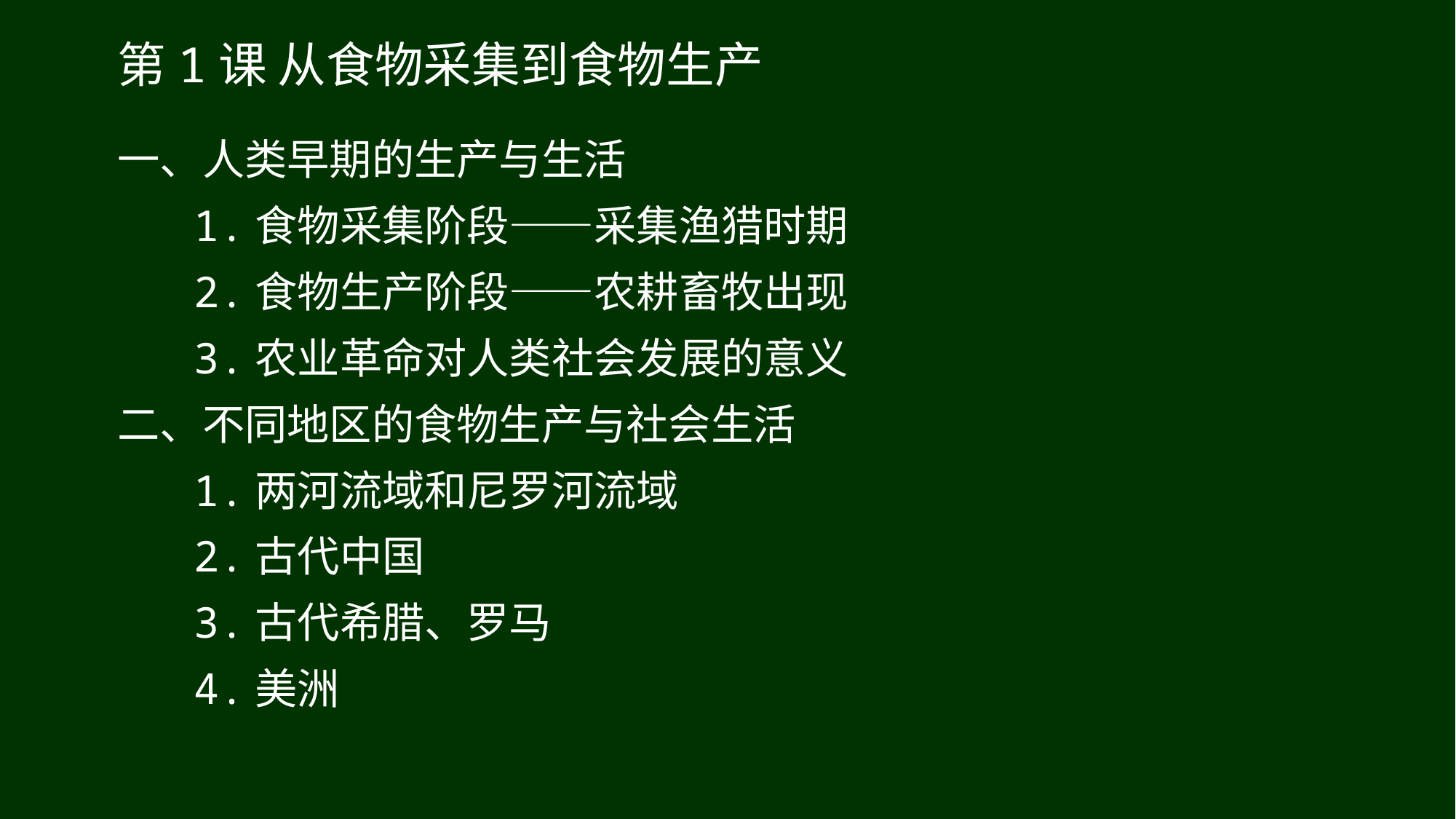

第1课 从食物采集到食物生产
一、人类早期的生产与生活
   1.食物采集阶段——采集渔猎时期
   2.食物生产阶段——农耕畜牧出现
   3.农业革命对人类社会发展的意义
二、不同地区的食物生产与社会生活
   1.两河流域和尼罗河流域
   2.古代中国
   3.古代希腊、罗马
   4.美洲